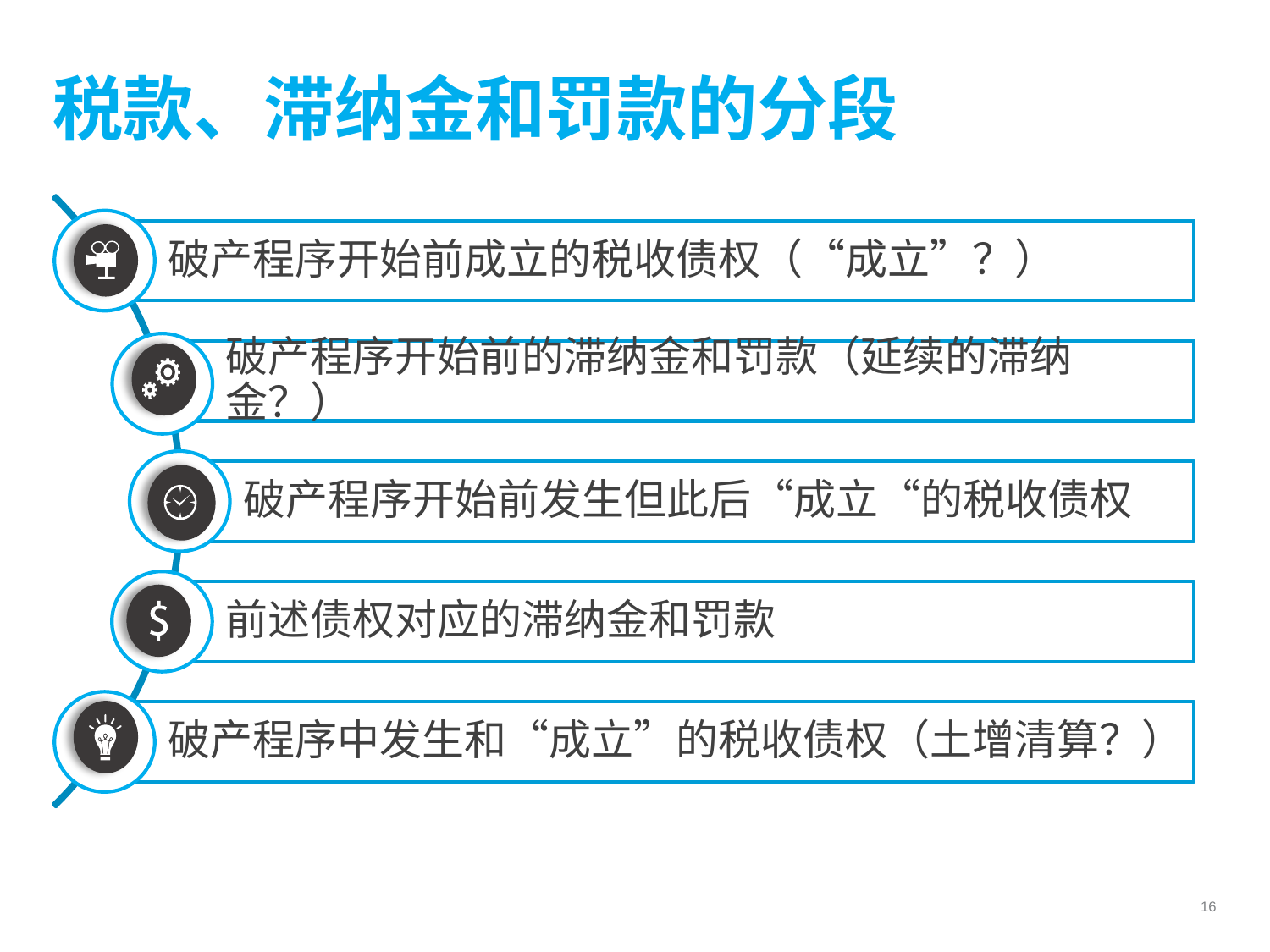

税款、滞纳金和罚款的分段
破产程序开始前成立的税收债权（“成立”？）
破产程序开始前的滞纳金和罚款（延续的滞纳金？）
破产程序开始前发生但此后“成立“的税收债权
前述债权对应的滞纳金和罚款
破产程序中发生和“成立”的税收债权（土增清算？）

16